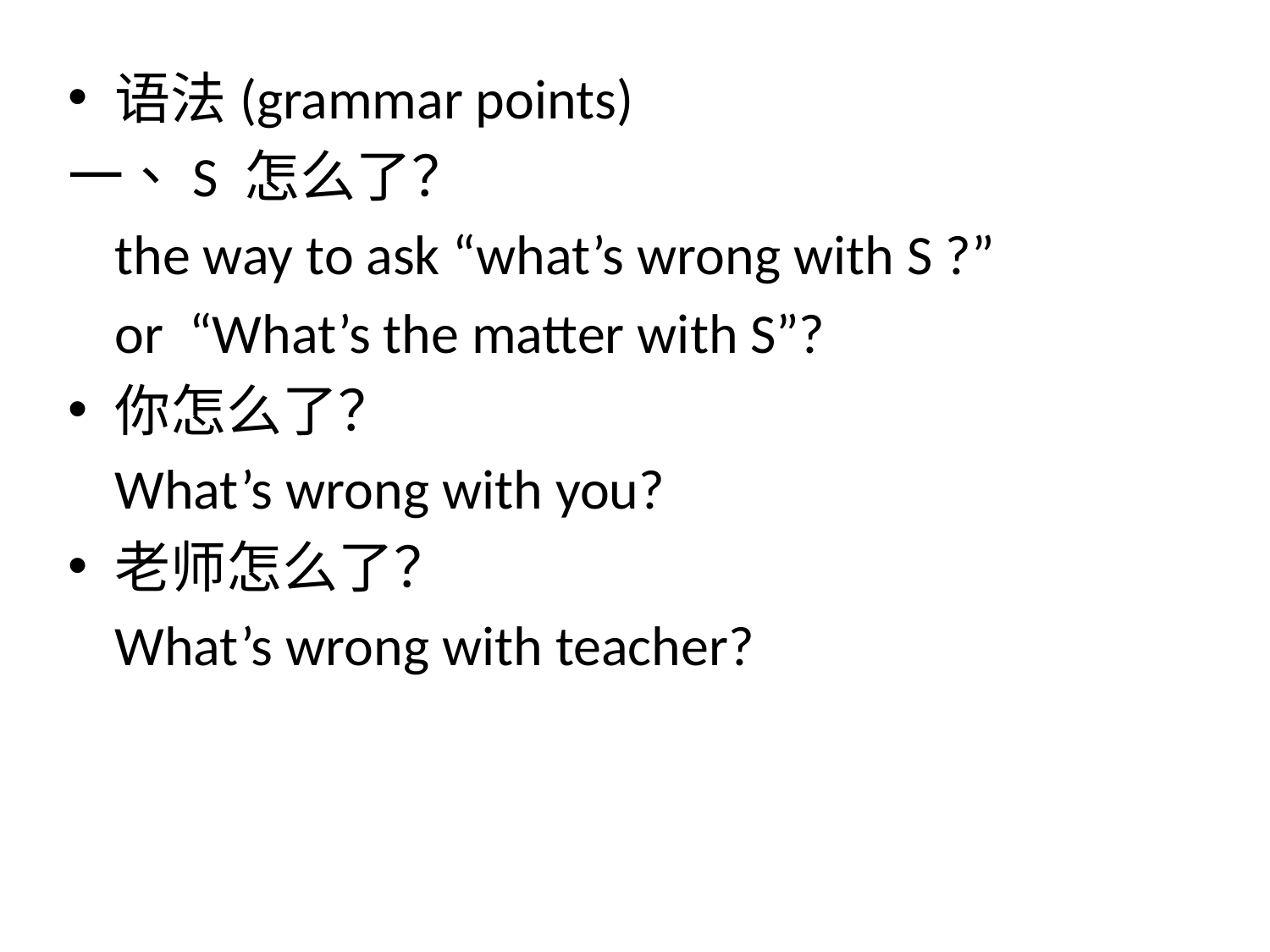

语法(grammar points)
一、S 怎么了？
	the way to ask “what’s wrong with S ?”
	or  “What’s the matter with S”?
你怎么了？
	What’s wrong with you?
老师怎么了？
	What’s wrong with teacher?